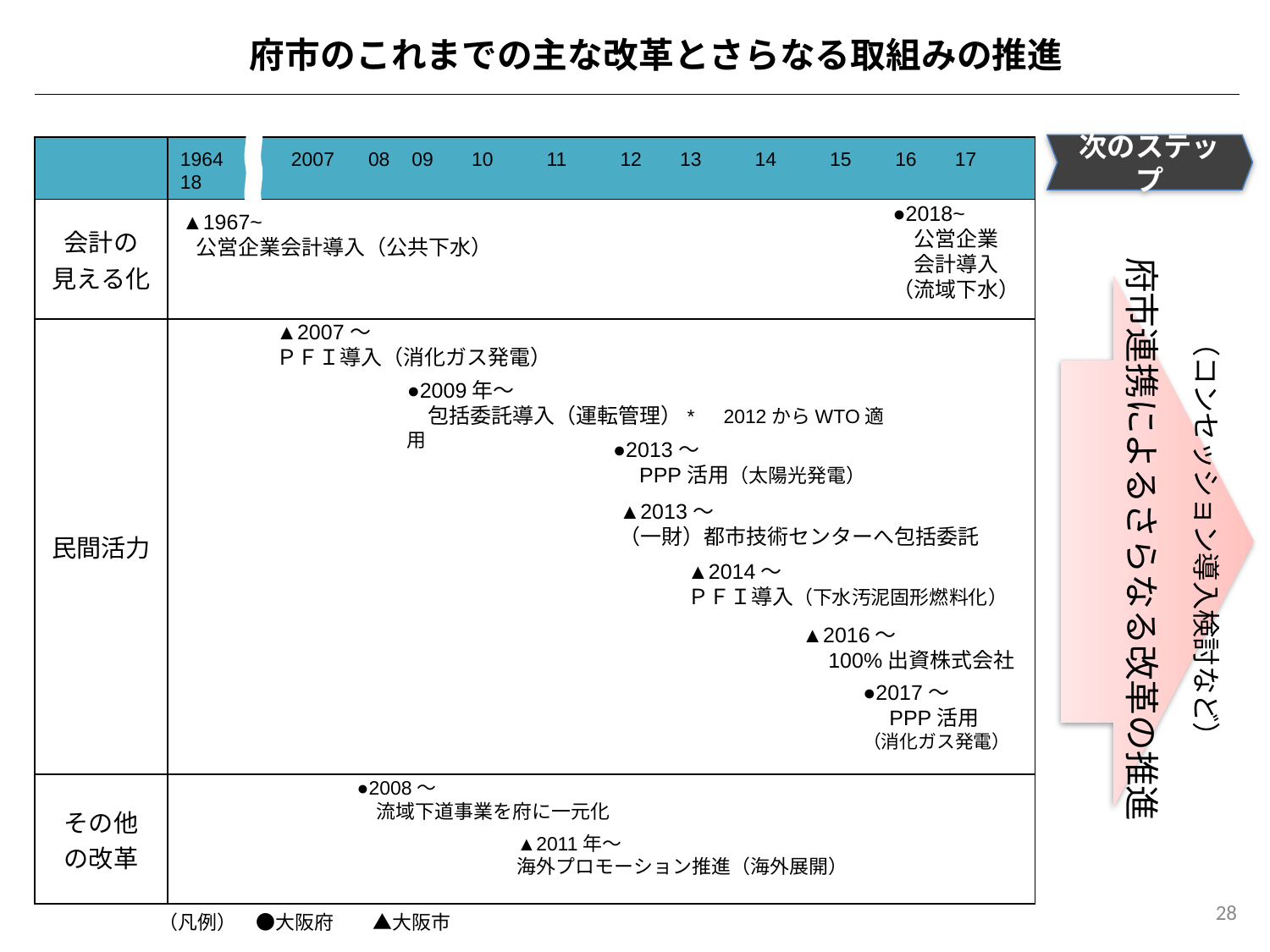

府市のこれまでの主な改革とさらなる取組みの推進
次のステップ
|  | 1964 　2007　 08 09　 10　　 11　　 12　 13　　 14　　 15 　 16　 17　 18 |
| --- | --- |
| 会計の 見える化 |  |
| 民間活力 |  |
| その他 の改革 |  |

●2018~
　公営企業
　会計導入
（流域下水）
▲1967~
  公営企業会計導入（公共下水）
（コンセッション導入検討など）

府市連携によるさらなる改革の推進

▲2007～
ＰＦＩ導入（消化ガス発電）
●2009年～
　包括委託導入（運転管理）*　2012からWTO適用
●2013～
　PPP活用（太陽光発電）
▲2013～
（一財）都市技術センターへ包括委託
▲2014～
ＰＦＩ導入（下水汚泥固形燃料化）
▲2016～
　100%出資株式会社
●2017～
　PPP活用
（消化ガス発電）
●2008～
　流域下道事業を府に一元化
▲2011年～
海外プロモーション推進（海外展開）
28
（凡例）　●大阪府　　▲大阪市